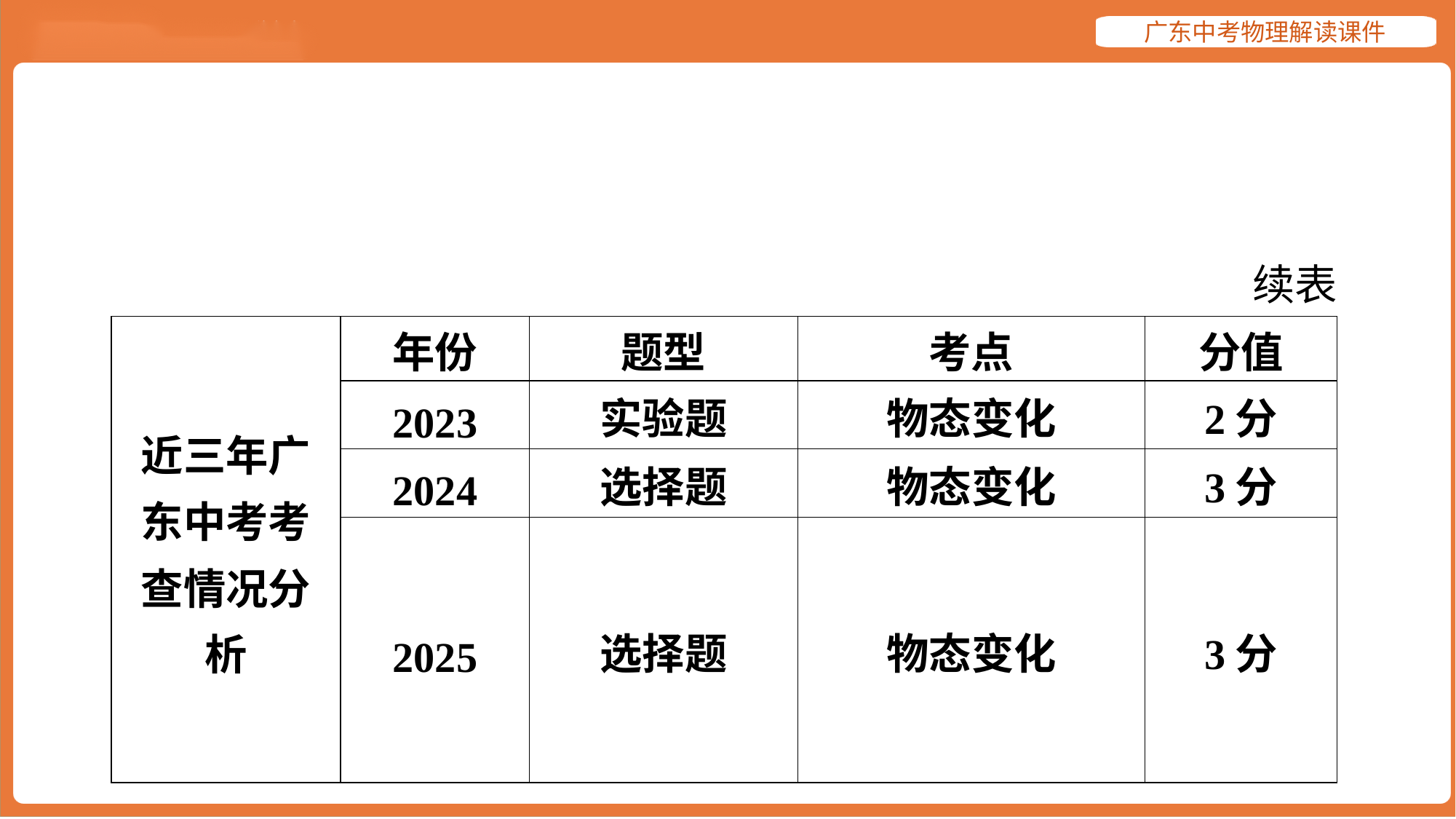

续表
| 近三年广 东中考考 查情况分 析 | 年份 | 题型 | 考点 | 分值 |
| --- | --- | --- | --- | --- |
|  | 2023 | 实验题 | 物态变化 | 2分 |
|  | 2024 | 选择题 | 物态变化 | 3分 |
|  | 2025 | 选择题 | 物态变化 | 3分 |